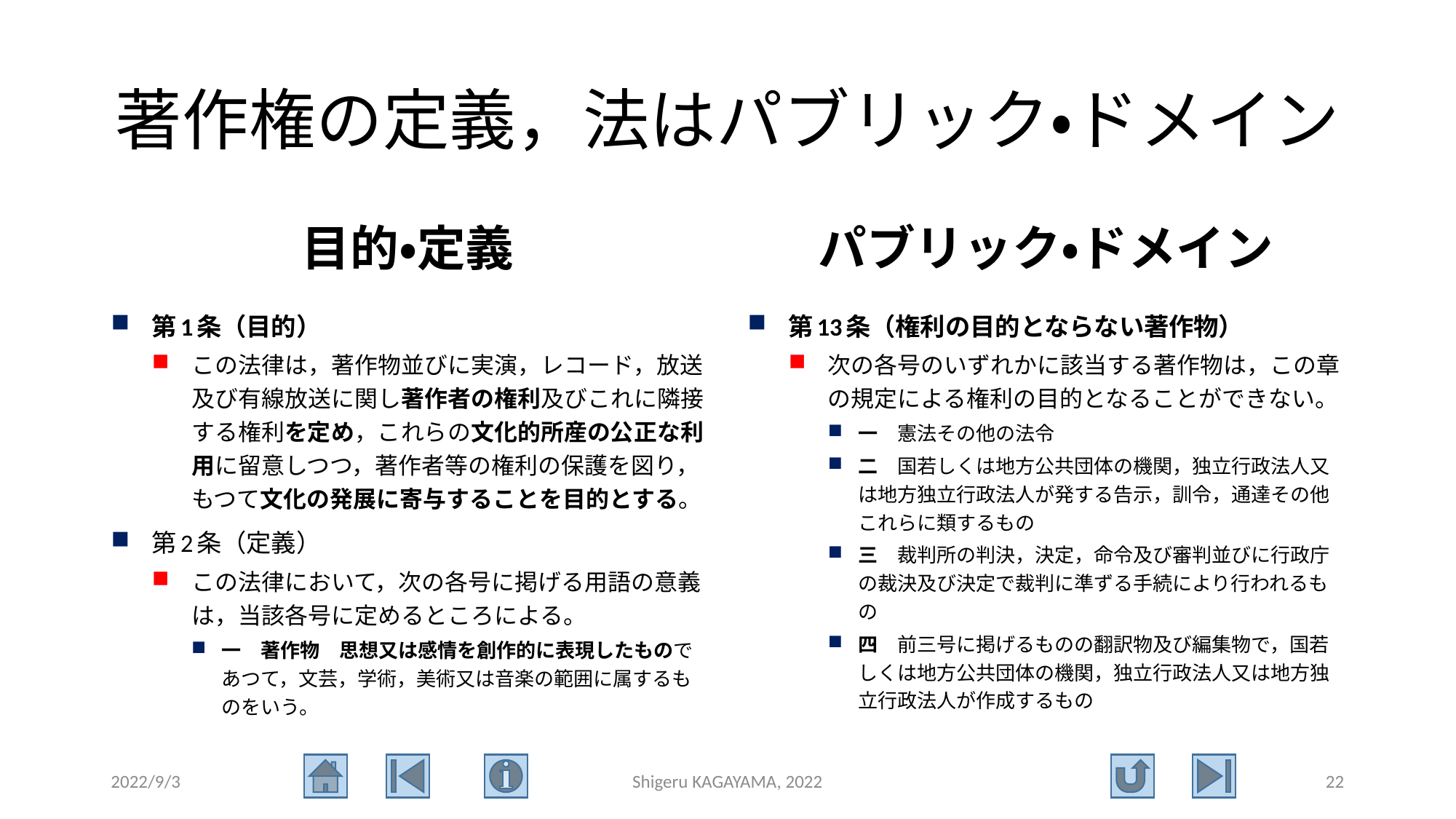

# 著作権の定義，法はパブリック・ドメイン
目的・定義
パブリック・ドメイン
第1条（目的）
この法律は，著作物並びに実演，レコード，放送及び有線放送に関し著作者の権利及びこれに隣接する権利を定め，これらの文化的所産の公正な利用に留意しつつ，著作者等の権利の保護を図り，もつて文化の発展に寄与することを目的とする。
第2条（定義）
この法律において，次の各号に掲げる用語の意義は，当該各号に定めるところによる。
一　著作物　思想又は感情を創作的に表現したものであつて，文芸，学術，美術又は音楽の範囲に属するものをいう。

第13条（権利の目的とならない著作物）
次の各号のいずれかに該当する著作物は，この章の規定による権利の目的となることができない。
一　憲法その他の法令
二　国若しくは地方公共団体の機関，独立行政法人又は地方独立行政法人が発する告示，訓令，通達その他これらに類するもの
三　裁判所の判決，決定，命令及び審判並びに行政庁の裁決及び決定で裁判に準ずる手続により行われるもの
四　前三号に掲げるものの翻訳物及び編集物で，国若しくは地方公共団体の機関，独立行政法人又は地方独立行政法人が作成するもの
2022/9/3
Shigeru KAGAYAMA, 2022
22